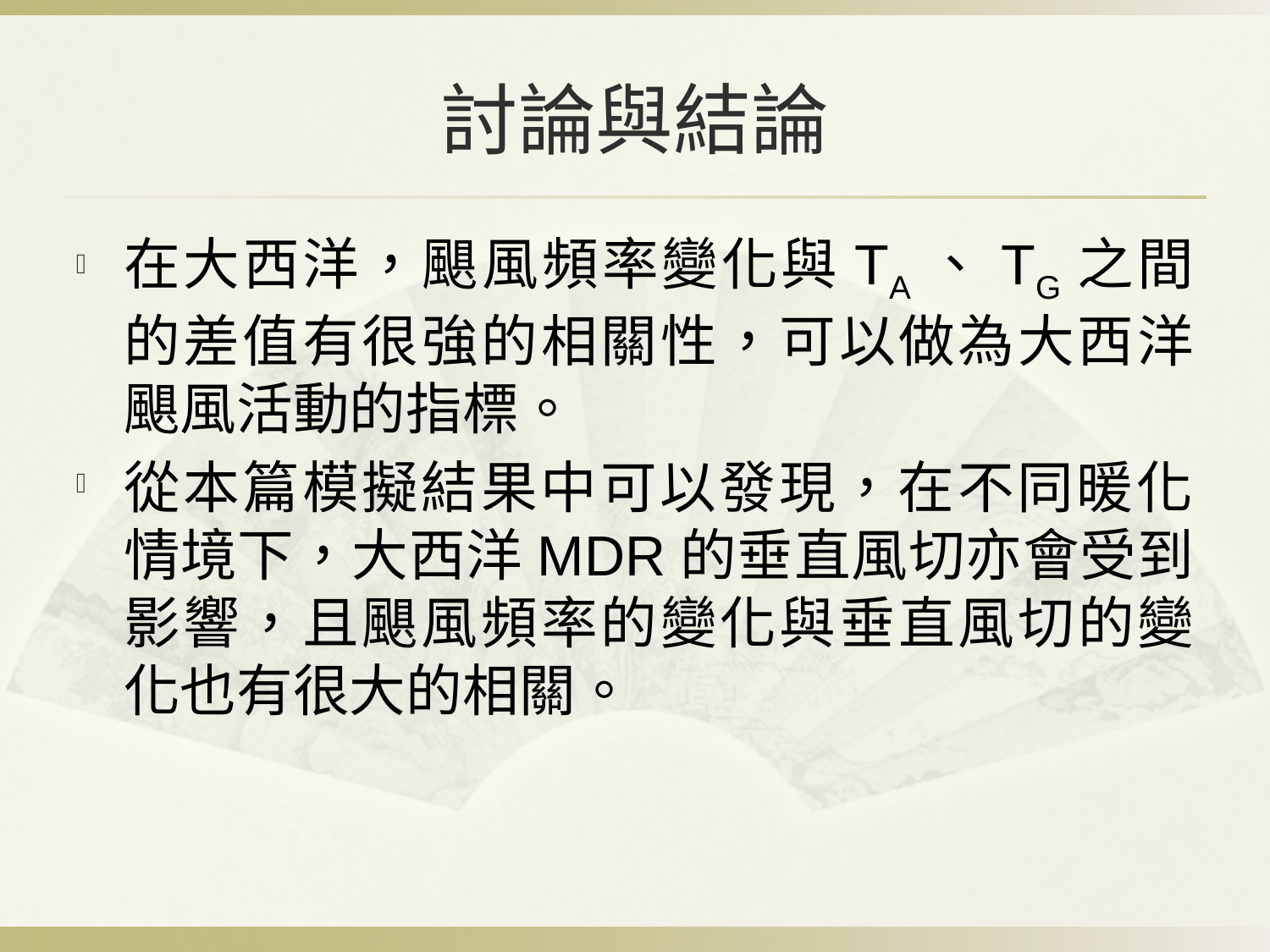

# 討論與結論
在大西洋，颶風頻率變化與TA、TG之間的差值有很強的相關性，可以做為大西洋颶風活動的指標。
從本篇模擬結果中可以發現，在不同暖化情境下，大西洋MDR的垂直風切亦會受到影響，且颶風頻率的變化與垂直風切的變化也有很大的相關。